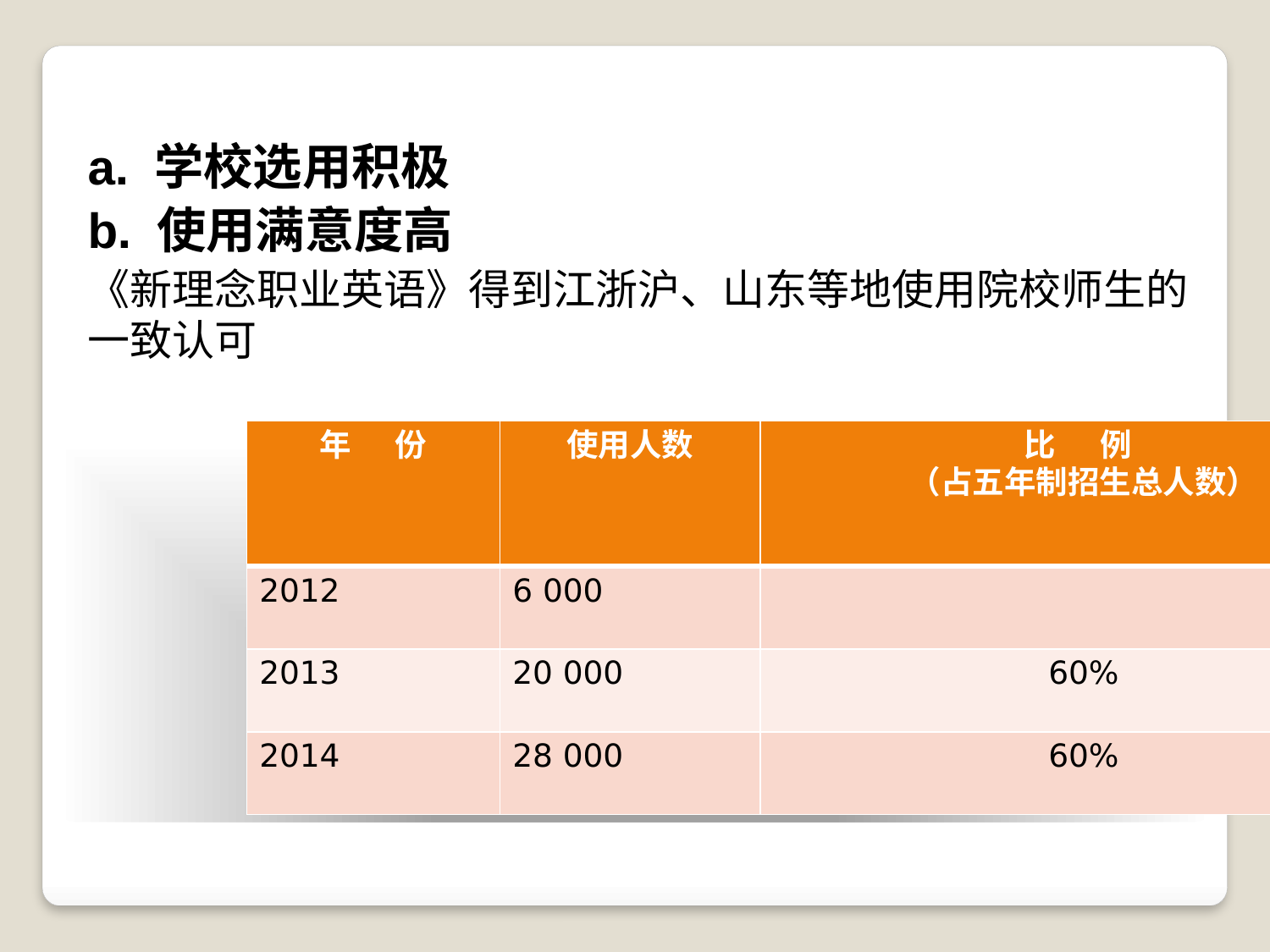

a. 学校选用积极
b. 使用满意度高
《新理念职业英语》得到江浙沪、山东等地使用院校师生的一致认可
| 年 份 | 使用人数 | 比 例 （占五年制招生总人数） |
| --- | --- | --- |
| 2012 | 6 000 |  |
| 2013 | 20 000 | 60% |
| 2014 | 28 000 | 60% |
#